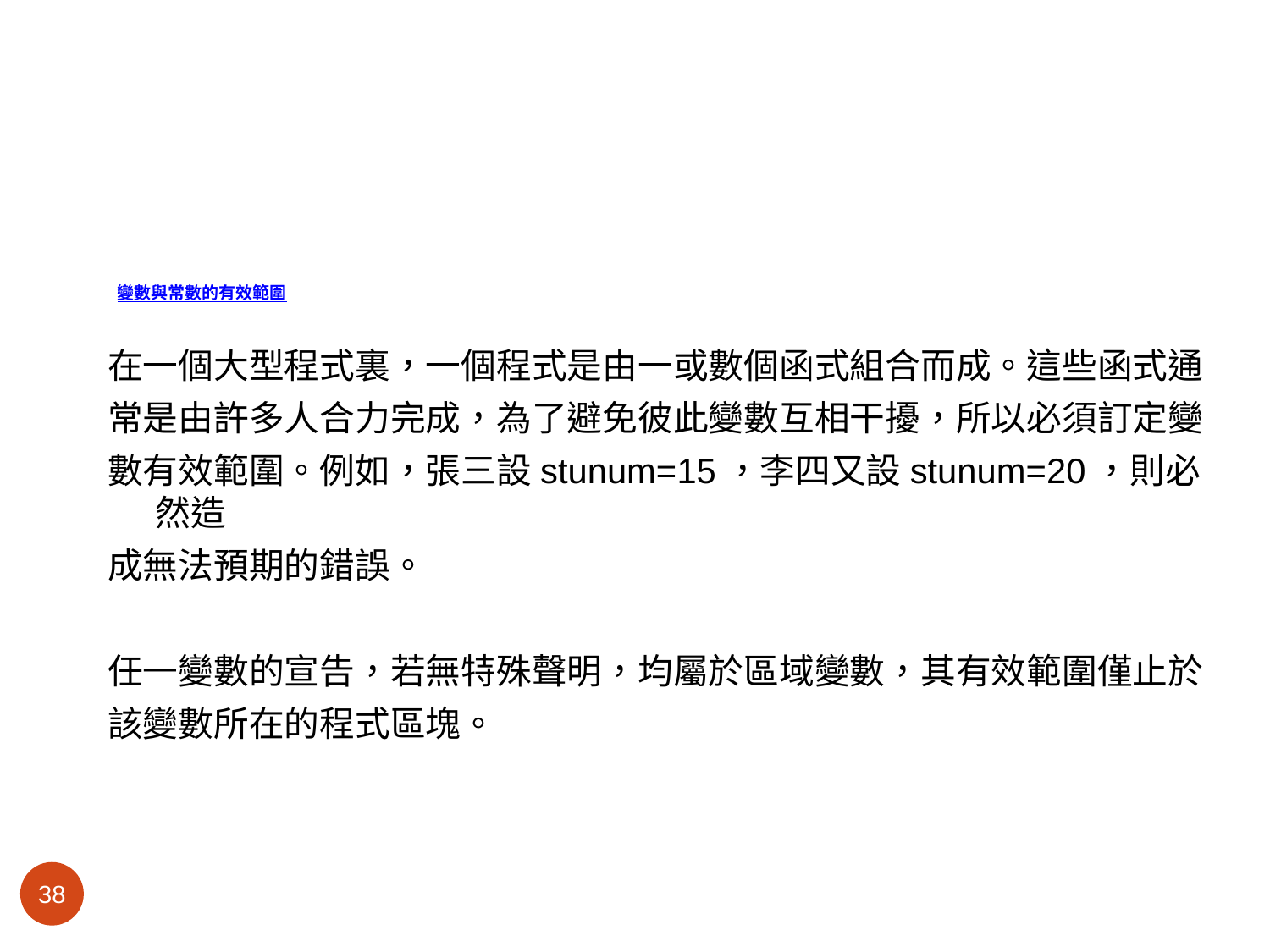

在一個大型程式裏，一個程式是由一或數個函式組合而成。這些函式通
常是由許多人合力完成，為了避免彼此變數互相干擾，所以必須訂定變
數有效範圍。例如，張三設stunum=15，李四又設stunum=20，則必然造
成無法預期的錯誤。

任一變數的宣告，若無特殊聲明，均屬於區域變數，其有效範圍僅止於
該變數所在的程式區塊。

# 變數與常數的有效範圍
38